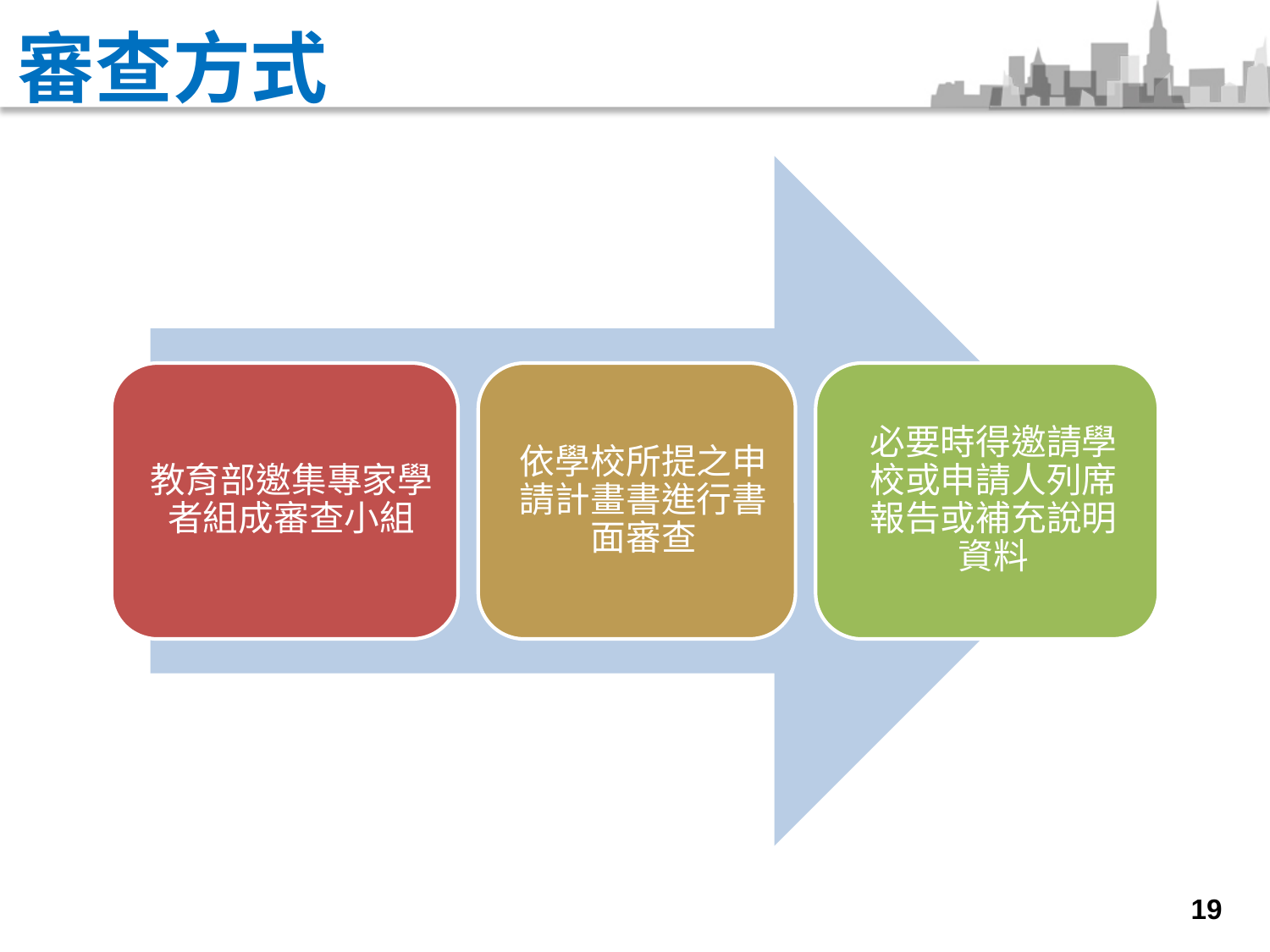

# 審查方式
教育部邀集專家學者組成審查小組
依學校所提之申請計畫書進行書面審查
必要時得邀請學校或申請人列席報告或補充說明資料
19